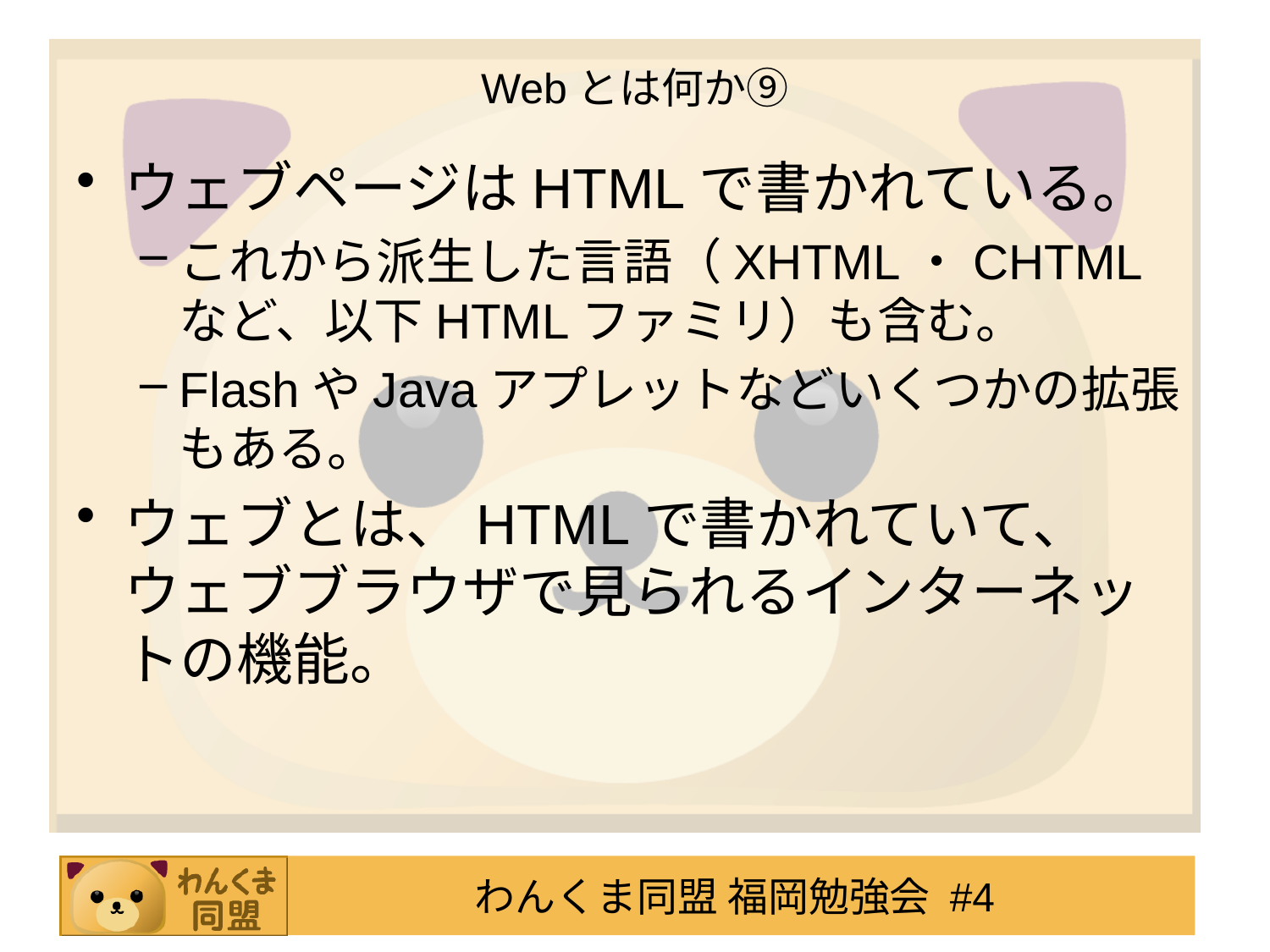

# Webとは何か⑨
ウェブページはHTMLで書かれている。
これから派生した言語（XHTML・CHTMLなど、以下HTMLファミリ）も含む。
FlashやJavaアプレットなどいくつかの拡張もある。
ウェブとは、HTMLで書かれていて、ウェブブラウザで見られるインターネットの機能。